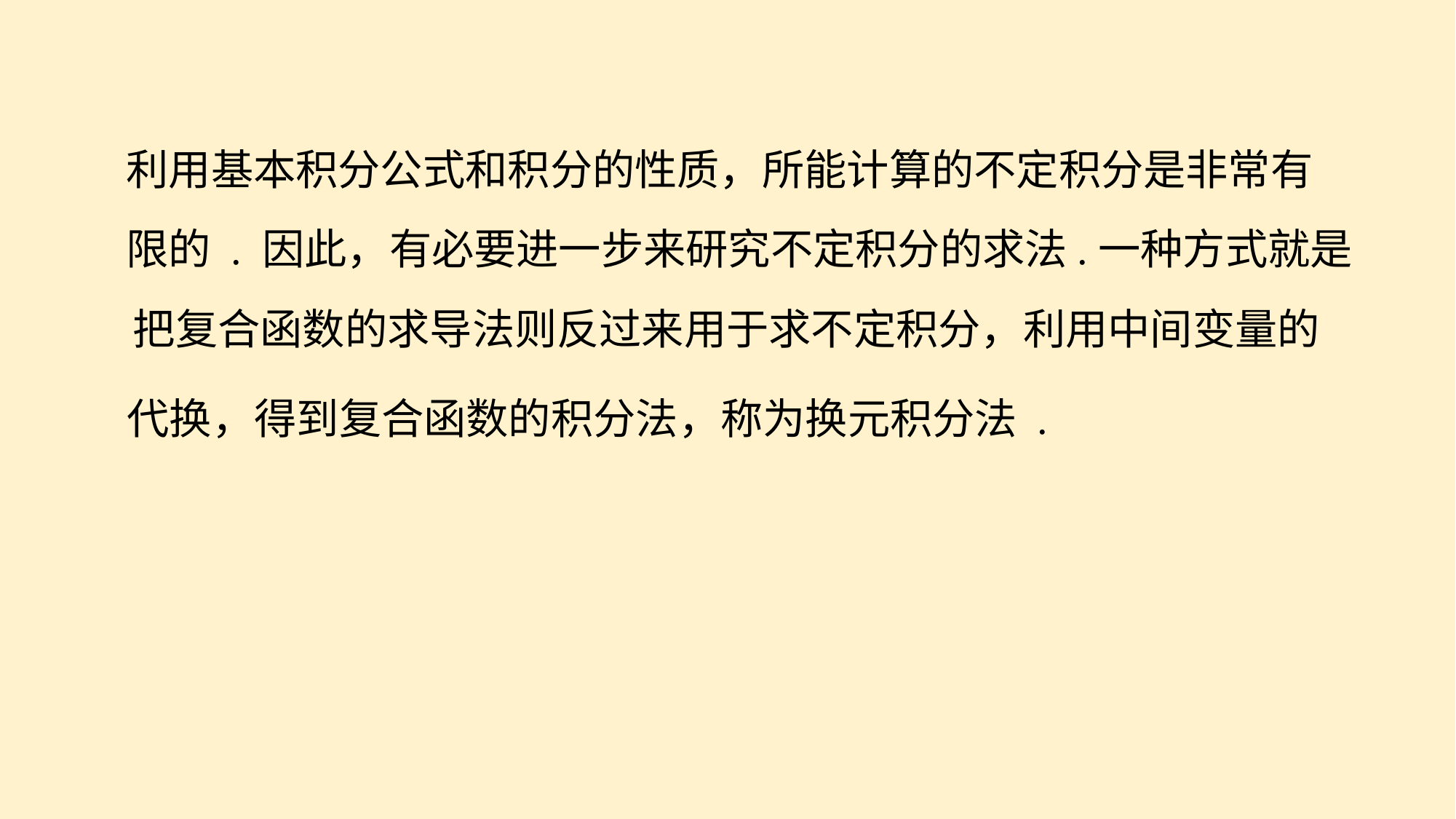

利用基本积分公式和积分的性质，所能计算的不定积分是非常有
限的 . 因此，有必要进一步来研究不定积分的求法.一种方式就是
把复合函数的求导法则反过来用于求不定积分，利用中间变量的
代换，得到复合函数的积分法，称为换元积分法 .